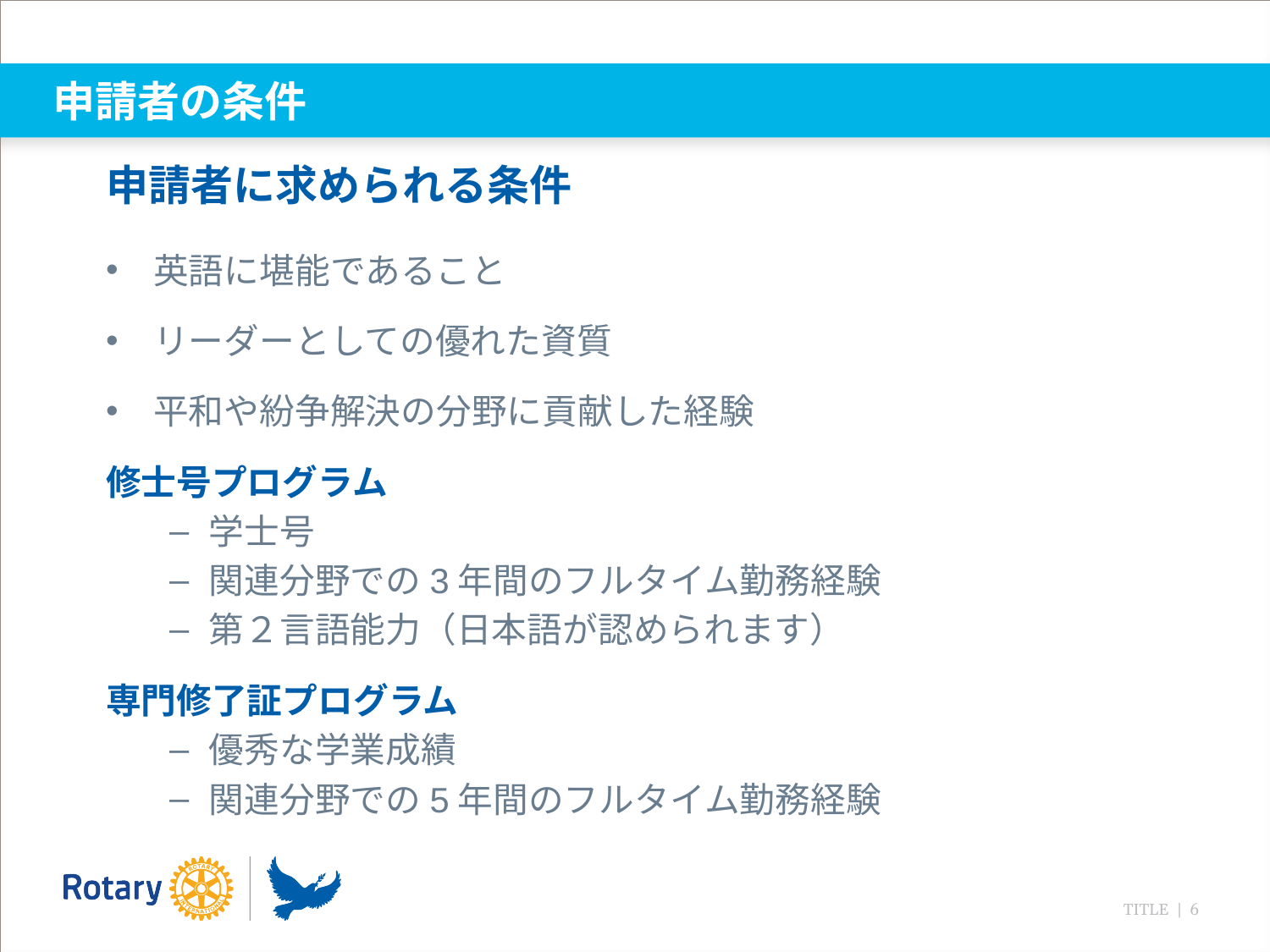

# 申請者の条件
申請者に求められる条件
英語に堪能であること
リーダーとしての優れた資質
平和や紛争解決の分野に貢献した経験
修士号プログラム
学士号
関連分野での3年間のフルタイム勤務経験
第２言語能力（日本語が認められます）
専門修了証プログラム
優秀な学業成績
関連分野での5年間のフルタイム勤務経験